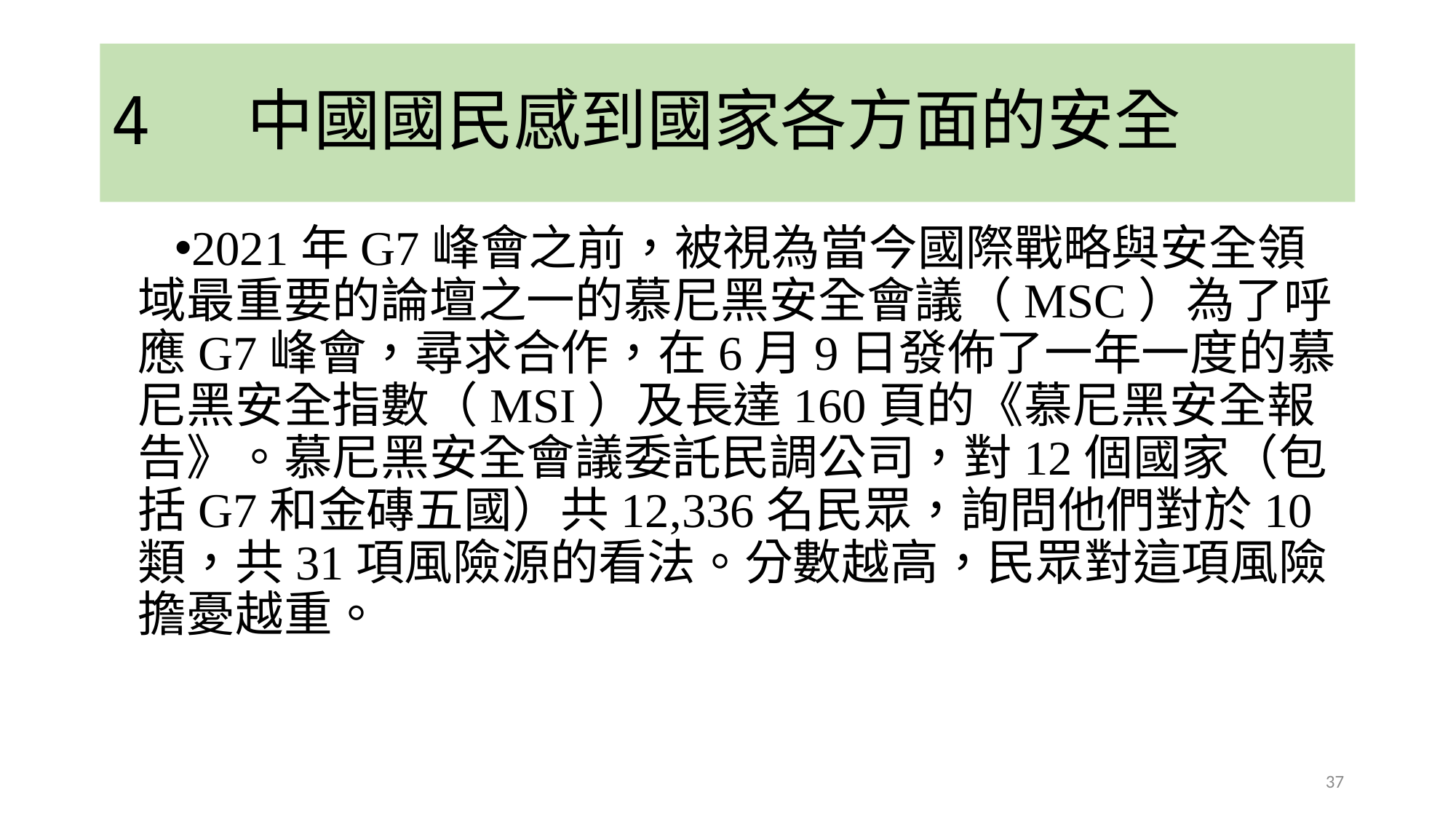

# 4  中國國民感到國家各方面的安全
2021年G7峰會之前，被視為當今國際戰略與安全領域最重要的論壇之一的慕尼黑安全會議（MSC）為了呼應G7峰會，尋求合作，在6月9日發佈了一年一度的慕尼黑安全指數（MSI）及長達160頁的《慕尼黑安全報告》。慕尼黑安全會議委託民調公司，對12個國家（包括G7和金磚五國）共12,336名民眾，詢問他們對於10類，共31項風險源的看法。分數越高，民眾對這項風險擔憂越重。

37